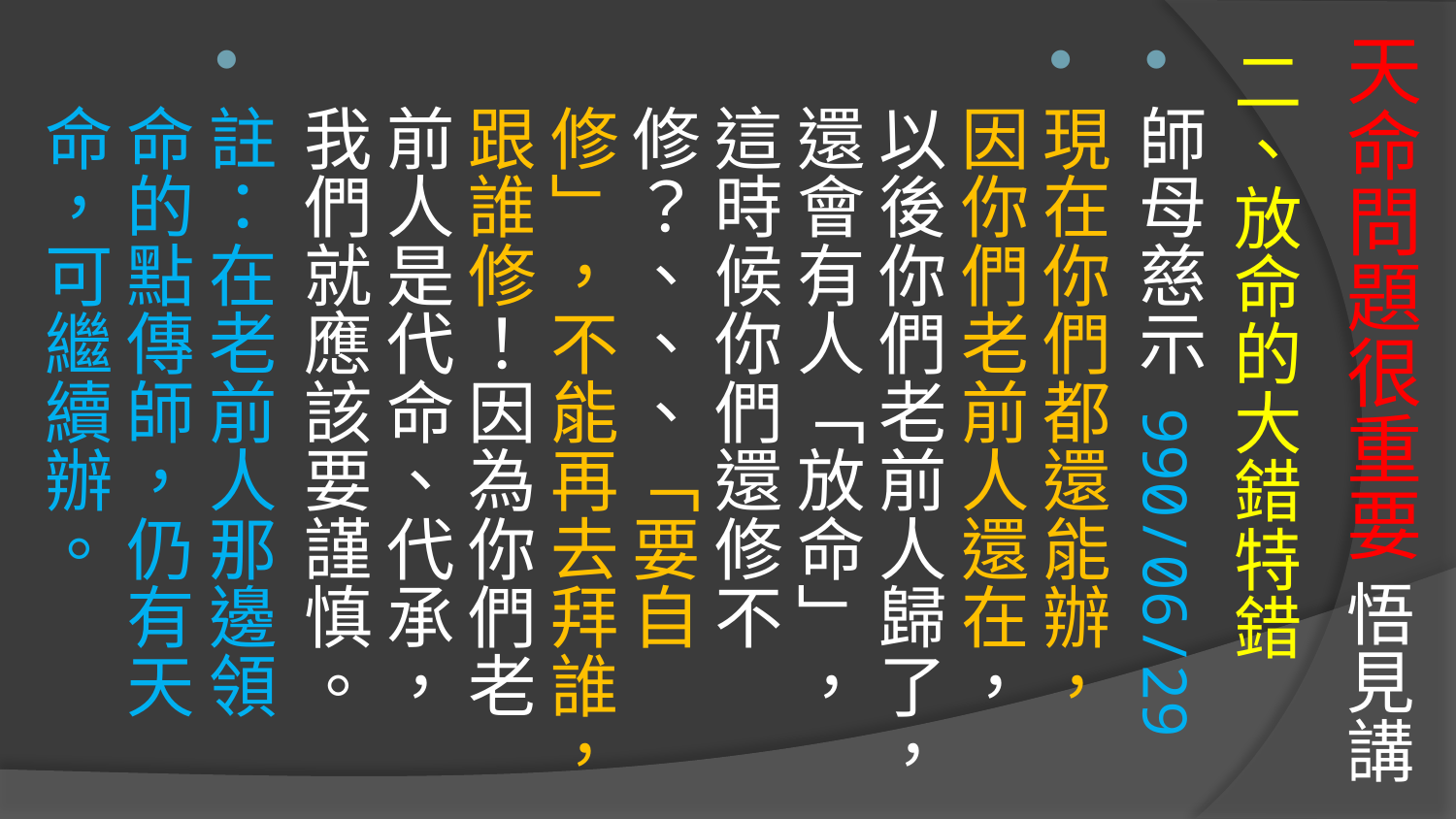

# 天命問題很重要 悟見講
二、放命的大錯特錯
師母慈示 990/06/29
現在你們都還能辦，因你們老前人還在，以後你們老前人歸了，還會有人「放命」，這時候你們還修不修？、、、「要自修」，不能再去拜誰，跟誰修！因為你們老前人是代命、代承，我們就應該要謹慎。
註：在老前人那邊領命的點傳師，仍有天命，可繼續辦。